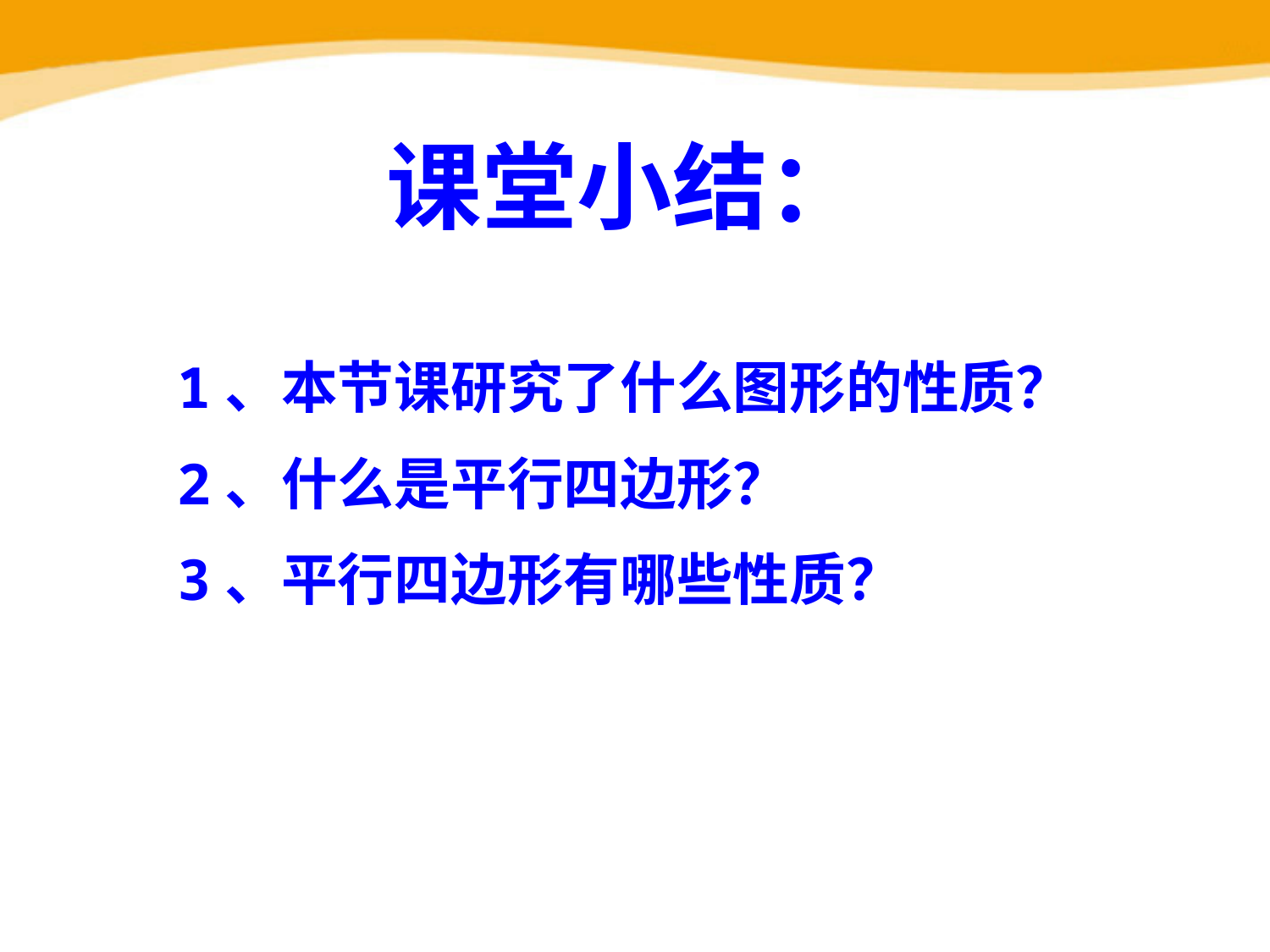

课堂小结：
1、本节课研究了什么图形的性质？
2、什么是平行四边形？
3、平行四边形有哪些性质？